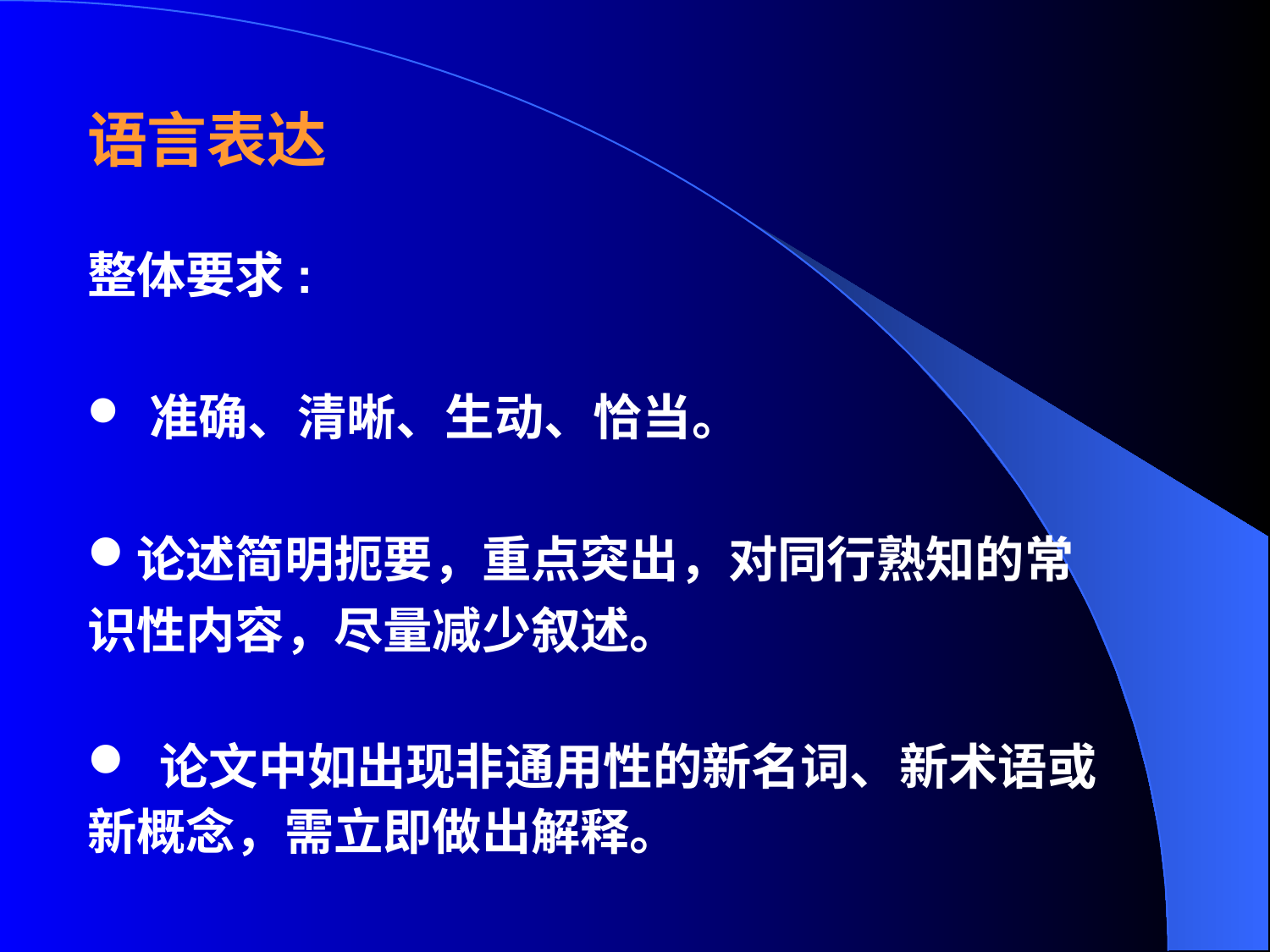

语言表达
整体要求:

 准确、清晰、生动、恰当。

论述简明扼要，重点突出，对同行熟知的常识性内容，尽量减少叙述。

 论文中如出现非通用性的新名词、新术语或新概念，需立即做出解释。